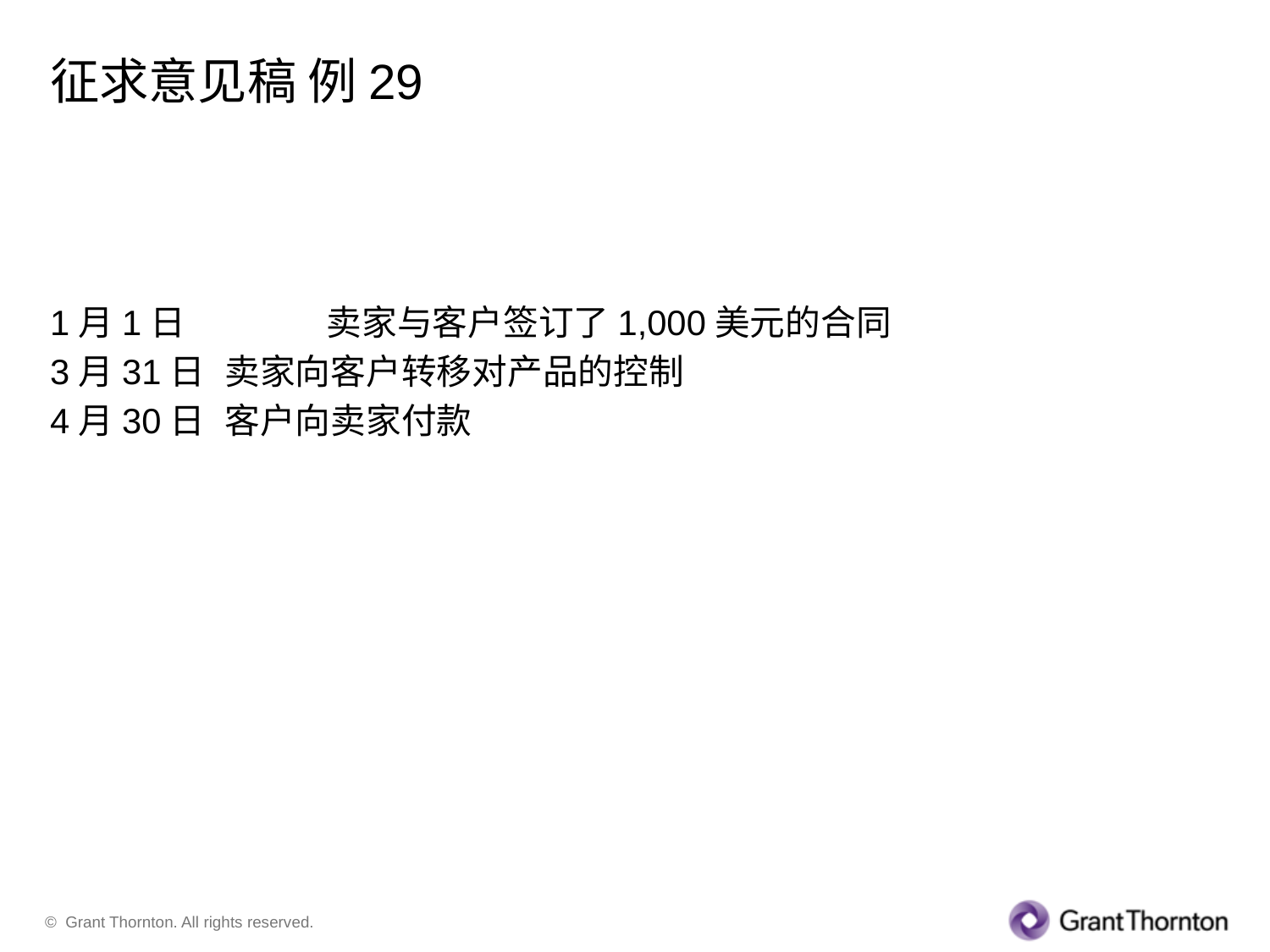

# 征求意见稿 例29
1月1日	             卖家与客户签订了1,000美元的合同
3月31日	卖家向客户转移对产品的控制
4月30日	客户向卖家付款